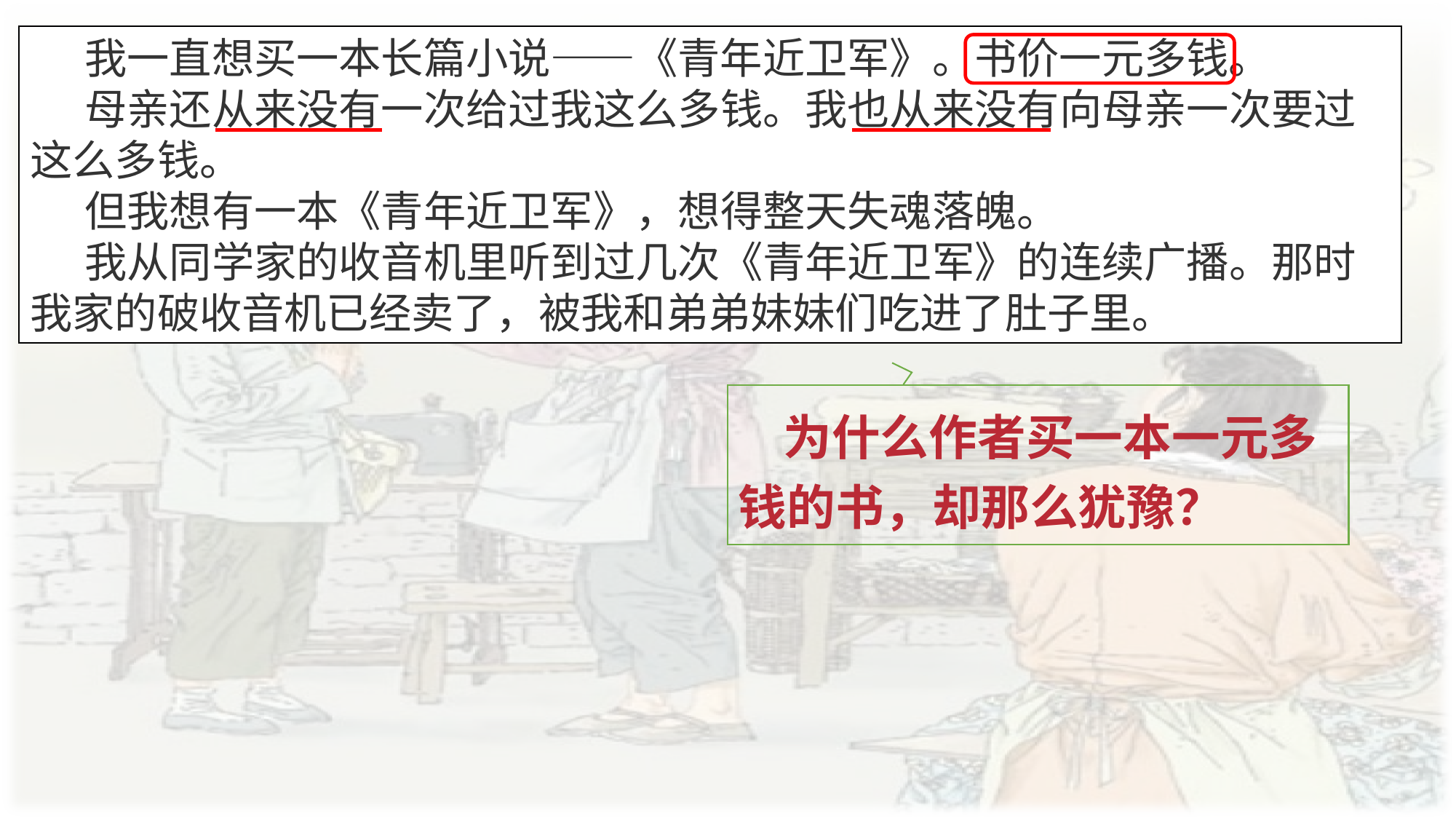

我一直想买一本长篇小说——《青年近卫军》。书价一元多钱。
母亲还从来没有一次给过我这么多钱。我也从来没有向母亲一次要过这么多钱。
但我想有一本《青年近卫军》，想得整天失魂落魄。
我从同学家的收音机里听到过几次《青年近卫军》的连续广播。那时我家的破收音机已经卖了，被我和弟弟妹妹们吃进了肚子里。

   为什么作者买一本一元多钱的书，却那么犹豫？